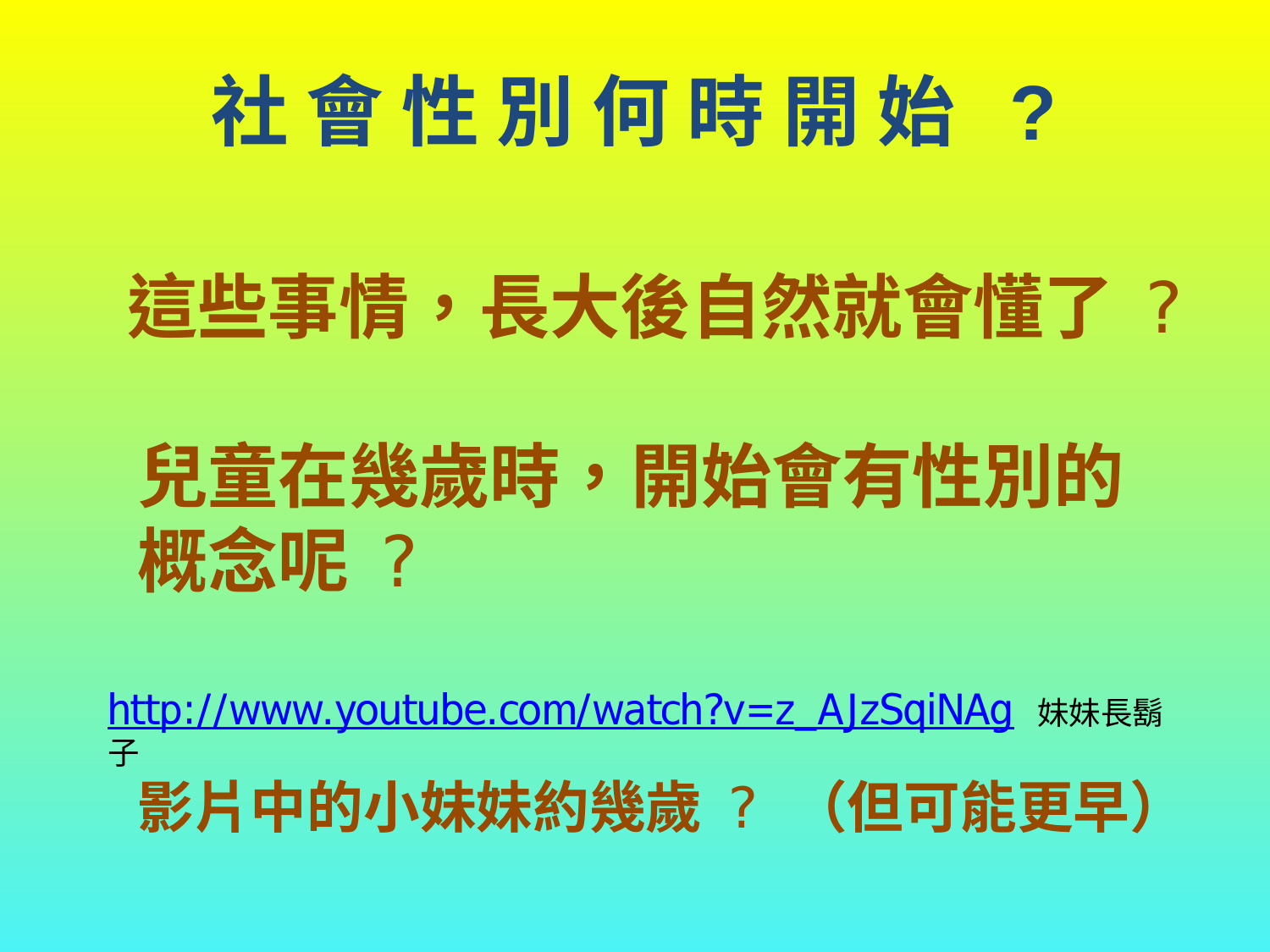

社 會 性 別 何 時 開 始  ?
這些事情，長大後自然就會懂了 ?
兒童在幾歲時，開始會有性別的概念呢 ?
http://www.youtube.com/watch?v=z_AJzSqiNAg 妹妹長鬍子
影片中的小妹妹約幾歲 ? （但可能更早）